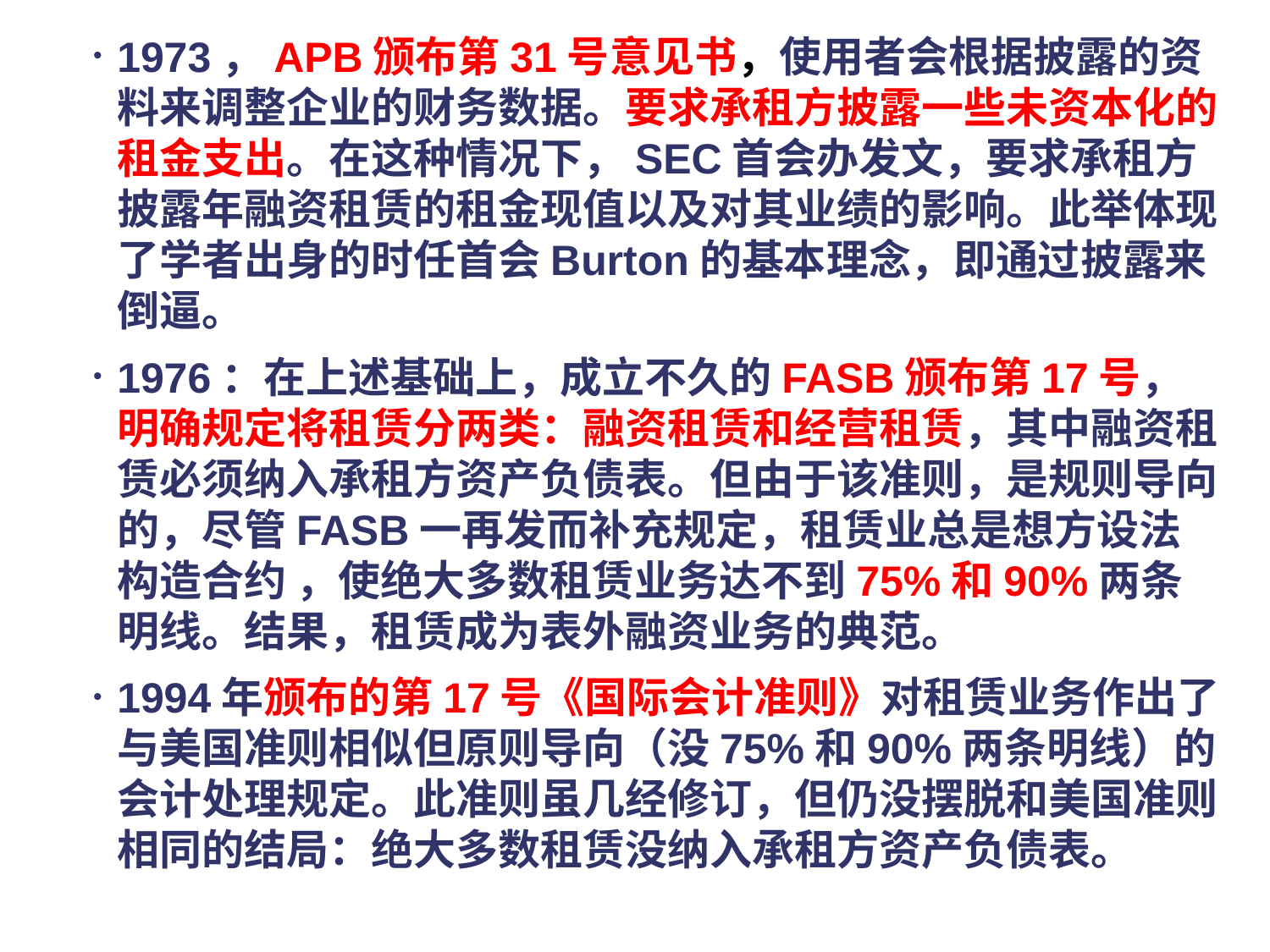

1973，APB颁布第31号意见书，使用者会根据披露的资料来调整企业的财务数据。要求承租方披露一些未资本化的租金支出。在这种情况下，SEC首会办发文，要求承租方披露年融资租赁的租金现值以及对其业绩的影响。此举体现了学者出身的时任首会Burton的基本理念，即通过披露来倒逼。
1976：在上述基础上，成立不久的FASB颁布第17号， 明确规定将租赁分两类：融资租赁和经营租赁，其中融资租赁必须纳入承租方资产负债表。但由于该准则，是规则导向的，尽管FASB一再发而补充规定，租赁业总是想方设法构造合约 ，使绝大多数租赁业务达不到75%和90%两条明线。结果，租赁成为表外融资业务的典范。
1994年颁布的第17号《国际会计准则》对租赁业务作出了与美国准则相似但原则导向（没75%和90%两条明线）的会计处理规定。此准则虽几经修订，但仍没摆脱和美国准则相同的结局：绝大多数租赁没纳入承租方资产负债表。
4